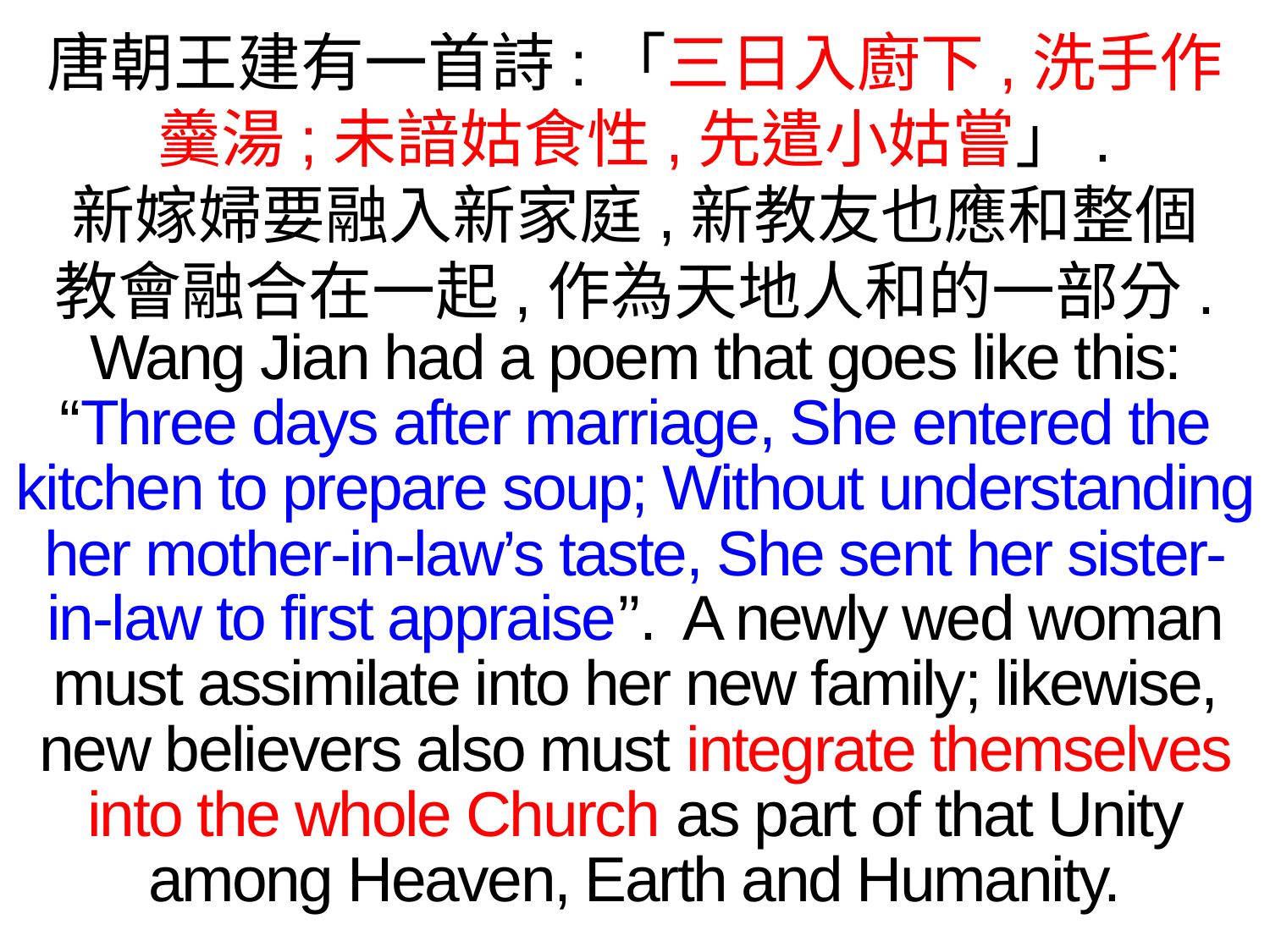

唐朝王建有一首詩:「三日入廚下,洗手作
羹湯;未諳姑食性,先遣小姑嘗」.
新嫁婦要融入新家庭,新教友也應和整個
教會融合在一起,作為天地人和的一部分.
Wang Jian had a poem that goes like this: “Three days after marriage, She entered the kitchen to prepare soup; Without understanding her mother-in-law’s taste, She sent her sister-in-law to first appraise’’.  A newly wed woman must assimilate into her new family; likewise, new believers also must integrate themselves into the whole Church as part of that Unity among Heaven, Earth and Humanity.